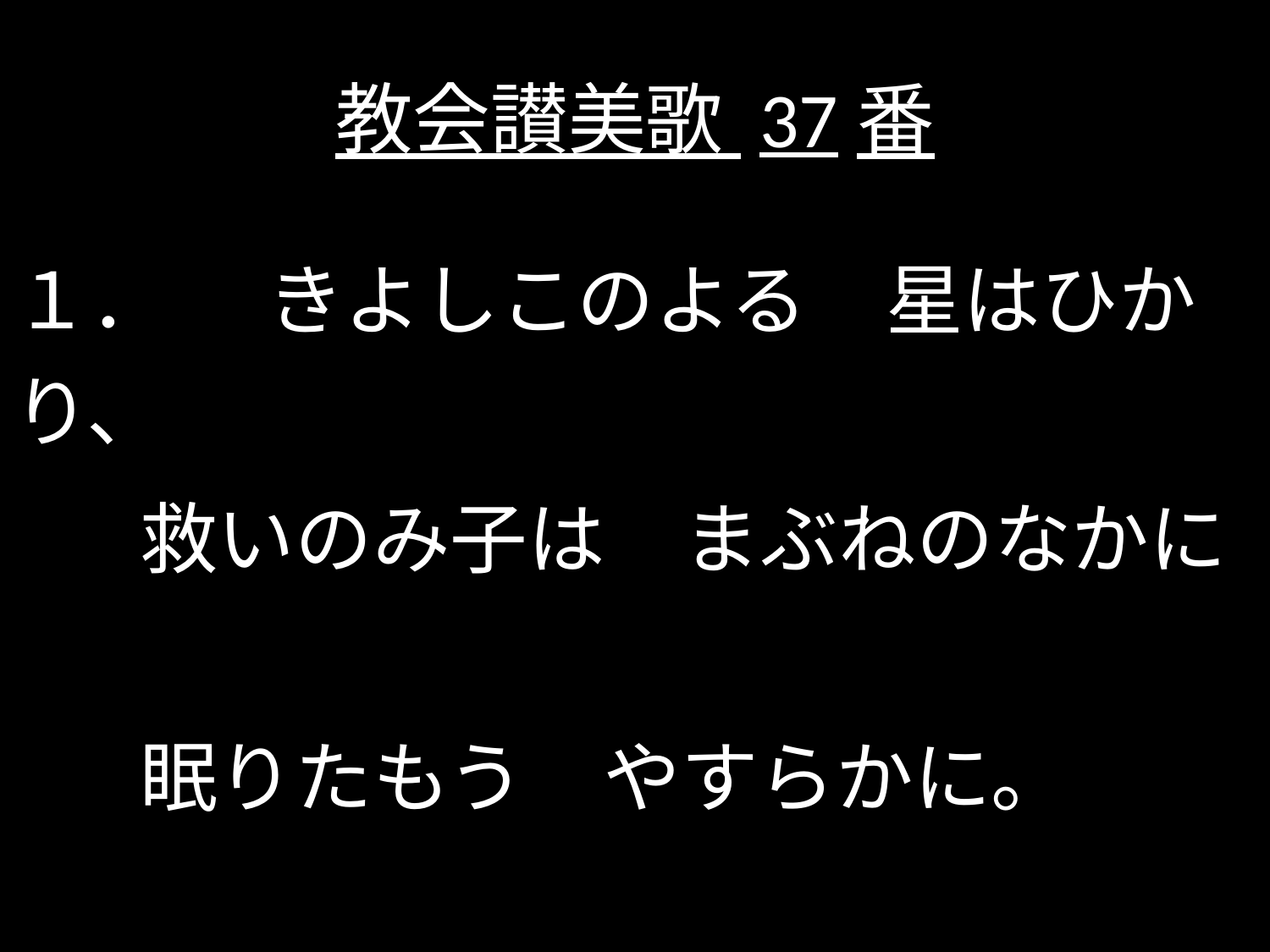

# 教会讃美歌 37番
１．	きよしこのよる　星はひかり、
	救いのみ子は　まぶねのなかに
	眠りたもう　やすらかに。